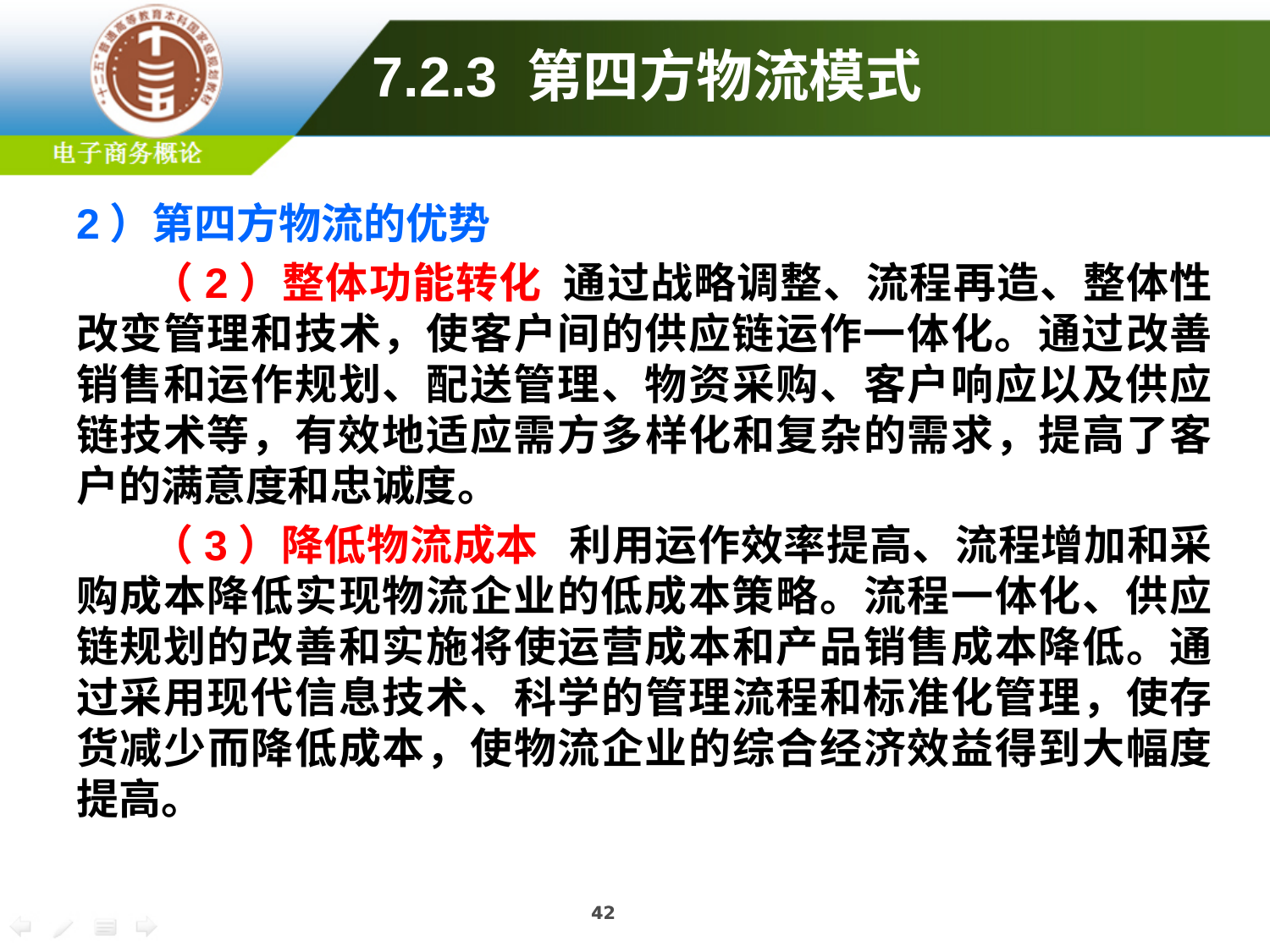

2）第四方物流的优势
（2）整体功能转化  通过战略调整、流程再造、整体性改变管理和技术，使客户间的供应链运作一体化。通过改善销售和运作规划、配送管理、物资采购、客户响应以及供应链技术等，有效地适应需方多样化和复杂的需求，提高了客户的满意度和忠诚度。
（3）降低物流成本   利用运作效率提高、流程增加和采购成本降低实现物流企业的低成本策略。流程一体化、供应链规划的改善和实施将使运营成本和产品销售成本降低。通过采用现代信息技术、科学的管理流程和标准化管理，使存货减少而降低成本，使物流企业的综合经济效益得到大幅度提高。
7.2.3 第四方物流模式

42
42